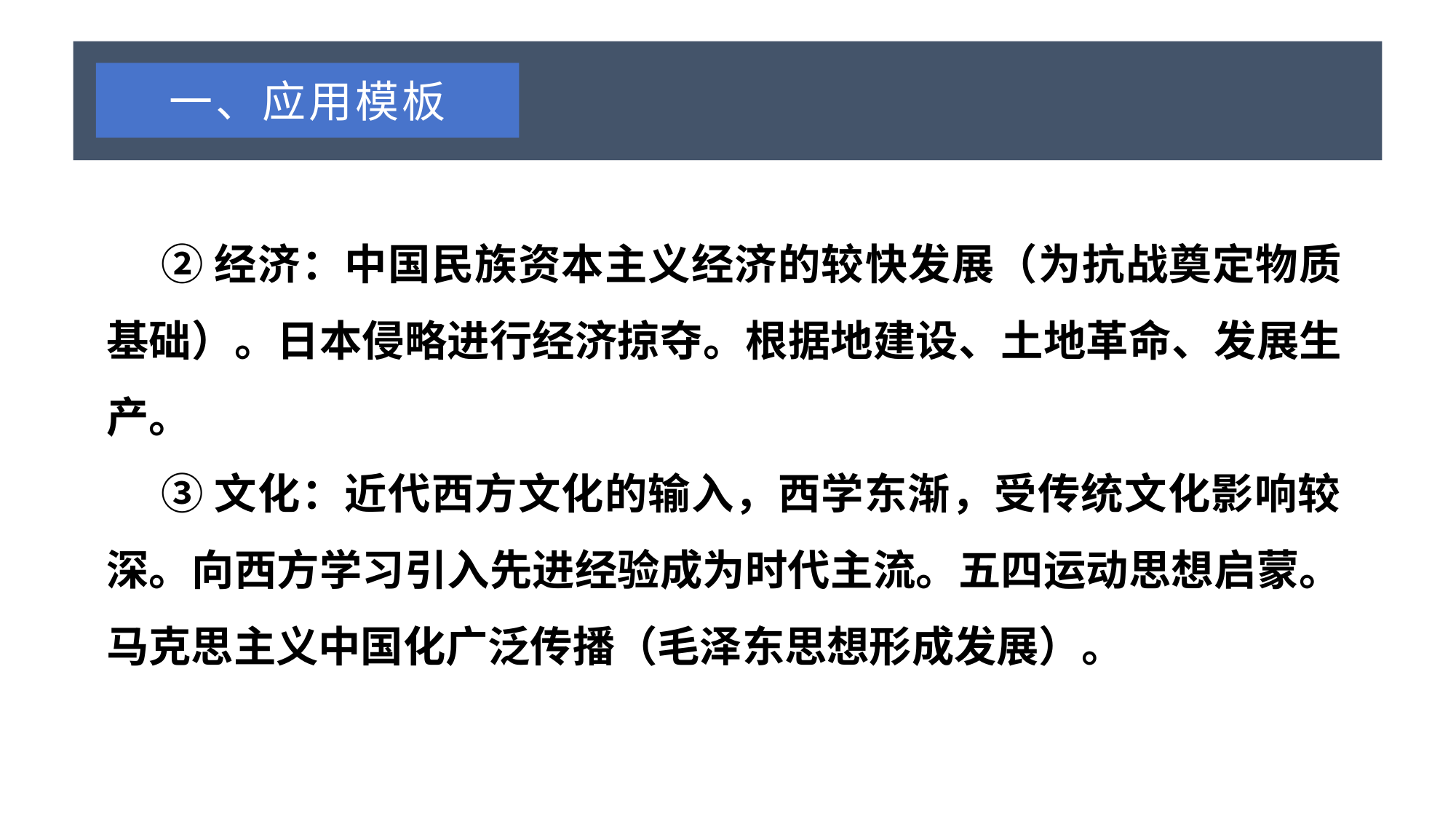

一、应用模板
②经济：中国民族资本主义经济的较快发展（为抗战奠定物质基础）。日本侵略进行经济掠夺。根据地建设、土地革命、发展生产。
③文化：近代西方文化的输入，西学东渐，受传统文化影响较深。向西方学习引入先进经验成为时代主流。五四运动思想启蒙。马克思主义中国化广泛传播（毛泽东思想形成发展）。